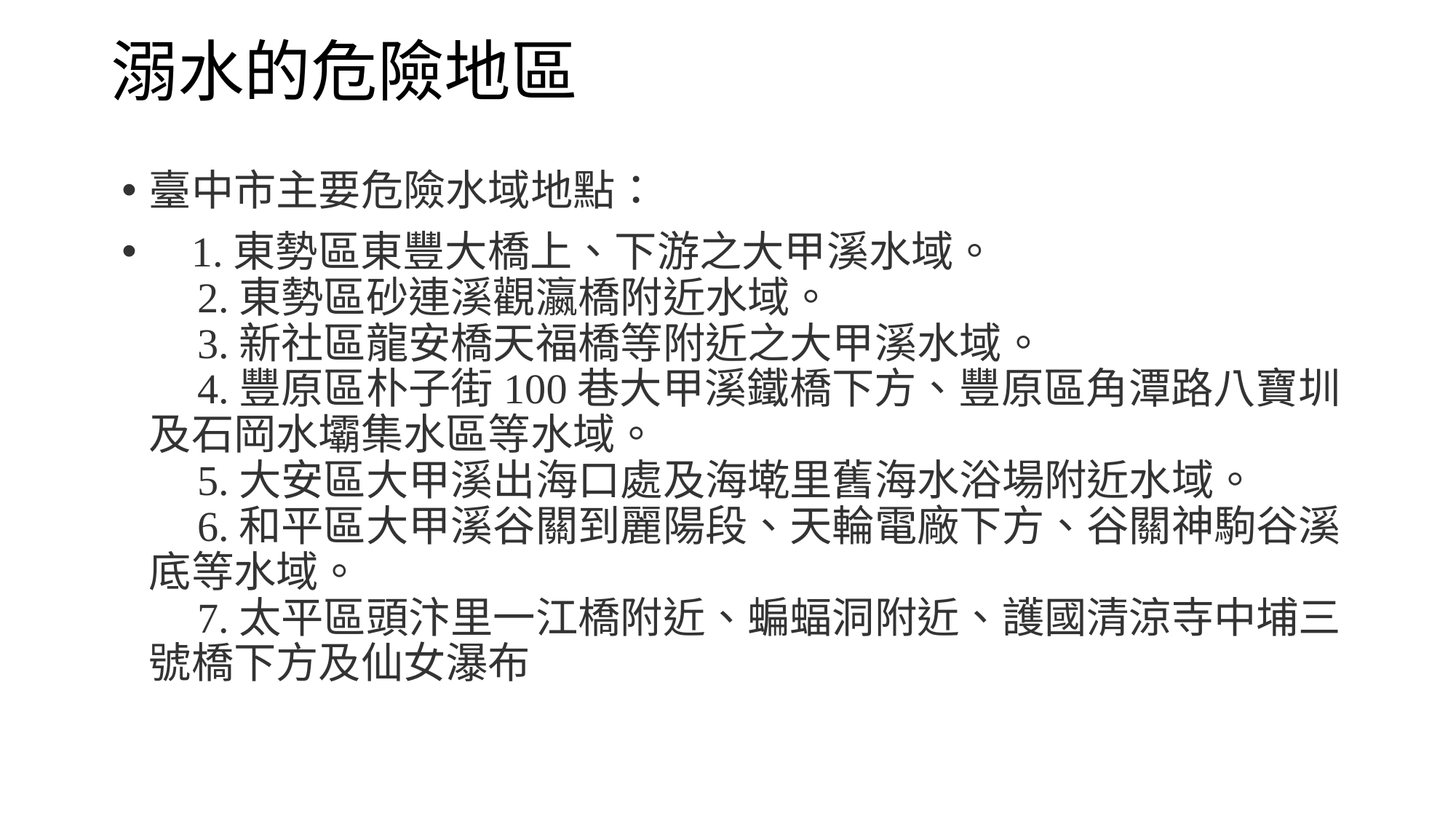

# 溺水的危險地區

臺中市主要危險水域地點：
    1.東勢區東豐大橋上、下游之大甲溪水域。
    2.東勢區砂連溪觀瀛橋附近水域。
    3.新社區龍安橋天福橋等附近之大甲溪水域。
    4.豐原區朴子街100巷大甲溪鐵橋下方、豐原區角潭路八寶圳及石岡水壩集水區等水域。
    5.大安區大甲溪出海口處及海墘里舊海水浴場附近水域。
    6.和平區大甲溪谷關到麗陽段、天輪電廠下方、谷關神駒谷溪底等水域。
    7.太平區頭汴里一江橋附近、蝙蝠洞附近、護國清涼寺中埔三號橋下方及仙女瀑布